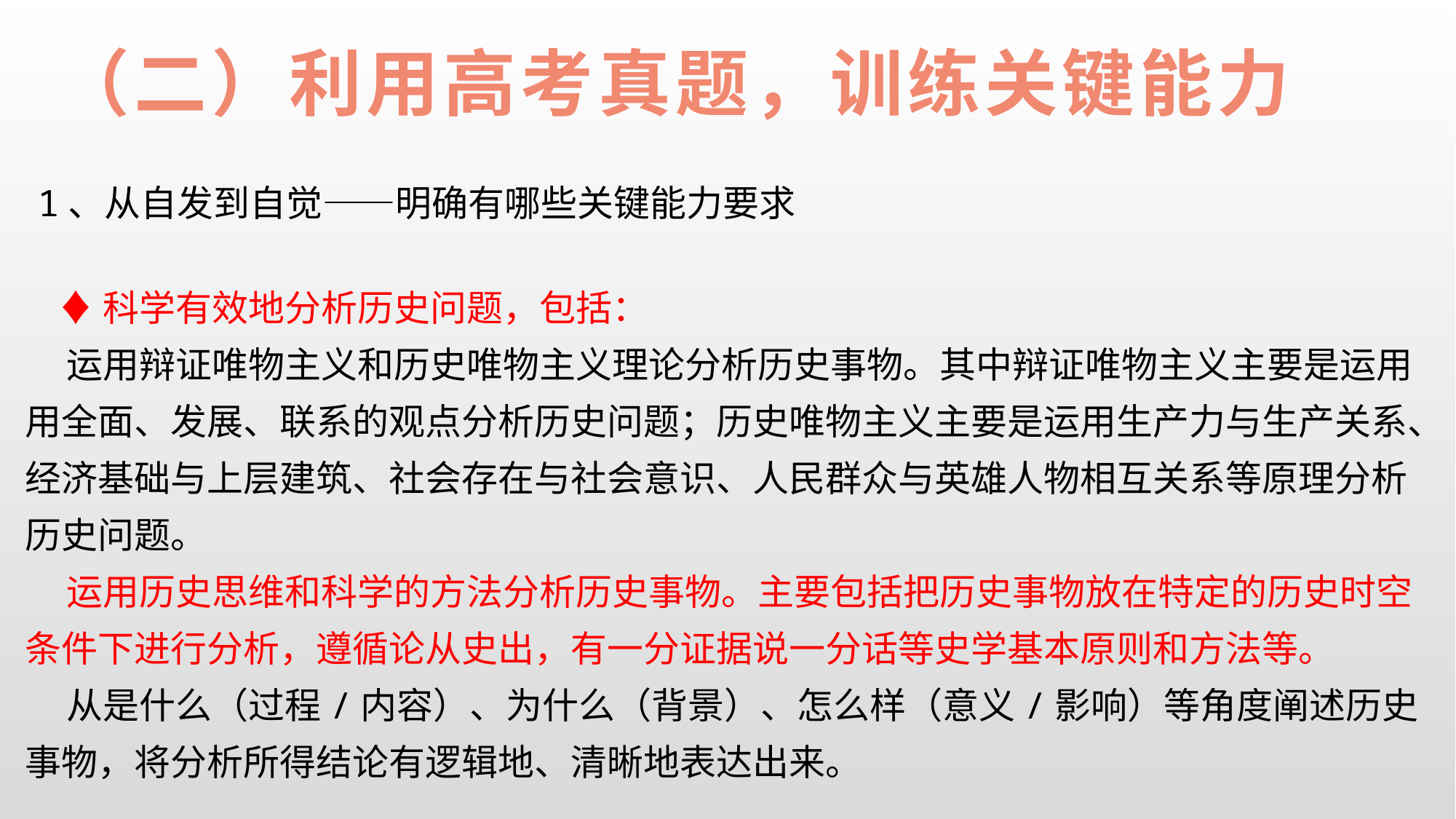

（二）利用高考真题，训练关键能力
1、从自发到自觉——明确有哪些关键能力要求
    ♦科学有效地分析历史问题，包括：
    运用辩证唯物主义和历史唯物主义理论分析历史事物。其中辩证唯物主义主要是运用用全面、发展、联系的观点分析历史问题；历史唯物主义主要是运用生产力与生产关系、经济基础与上层建筑、社会存在与社会意识、人民群众与英雄人物相互关系等原理分析历史问题。
    运用历史思维和科学的方法分析历史事物。主要包括把历史事物放在特定的历史时空条件下进行分析，遵循论从史出，有一分证据说一分话等史学基本原则和方法等。
    从是什么（过程/内容）、为什么（背景）、怎么样（意义/影响）等角度阐述历史事物，将分析所得结论有逻辑地、清晰地表达出来。